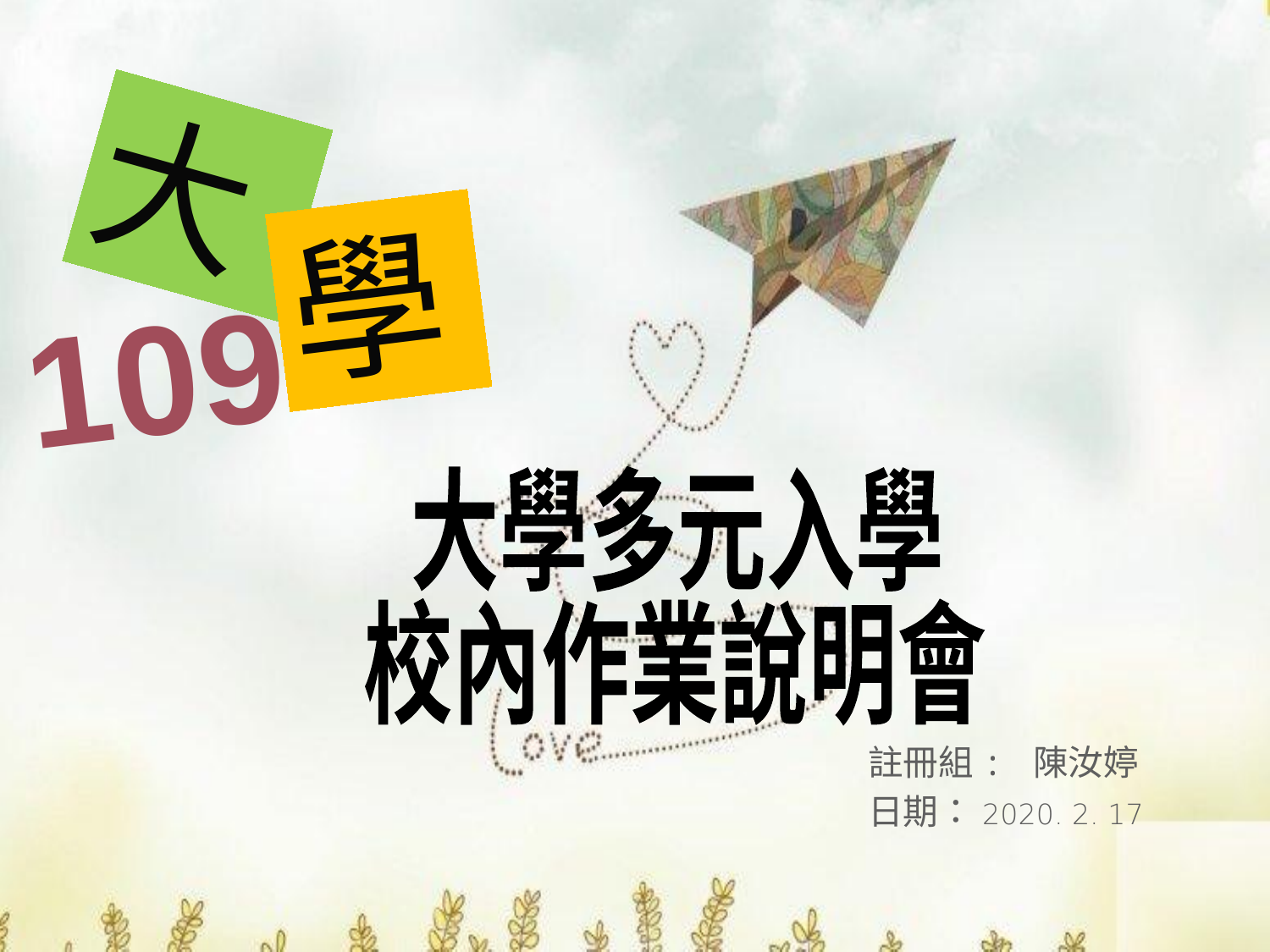

大
學
109

大學多元入學
校內作業說明會
註冊組: 陳汝婷
日期：2020. 2. 17